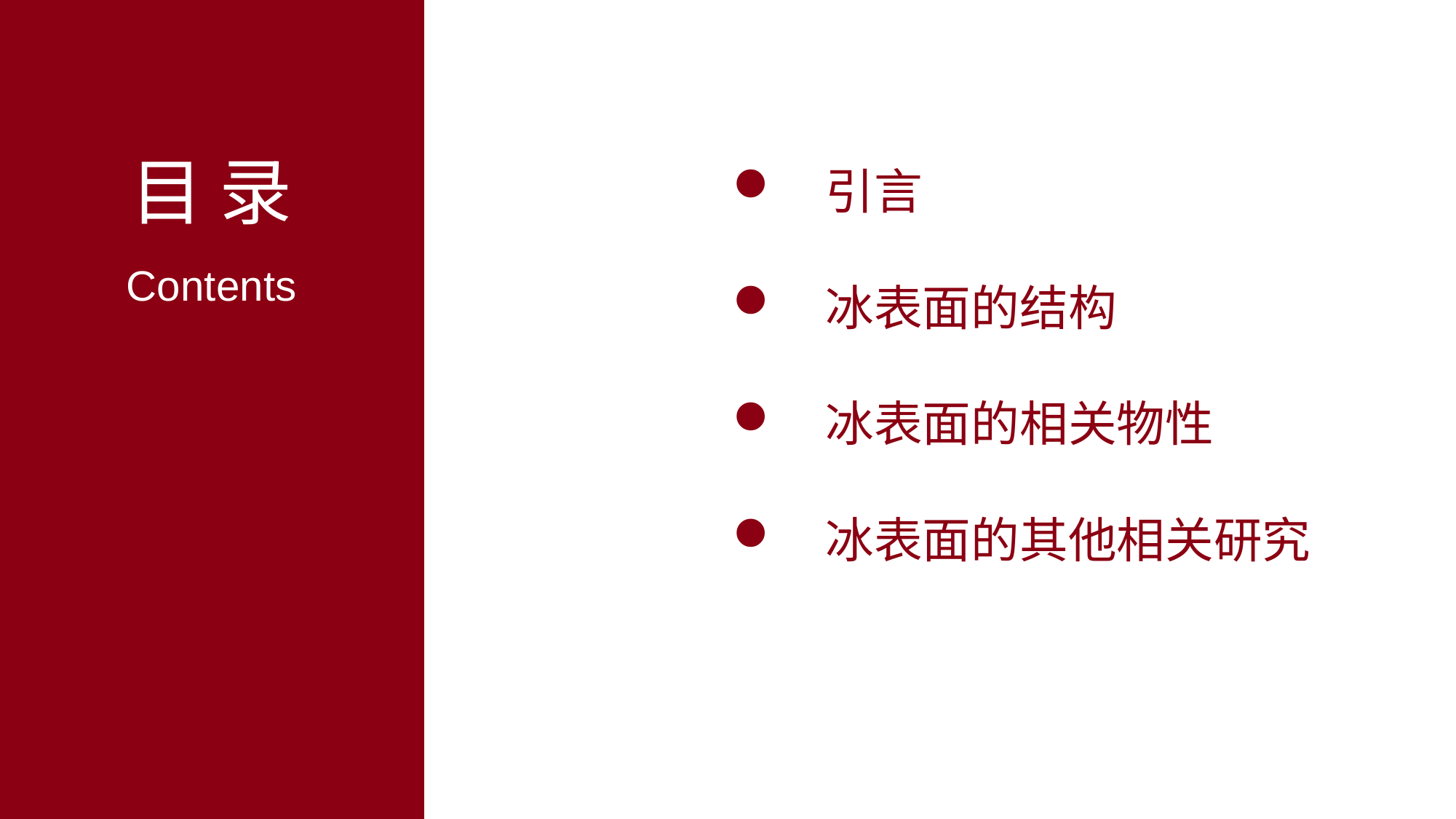

目 录
Contents
   引言
   冰表面的结构
   冰表面的相关物性
   冰表面的其他相关研究